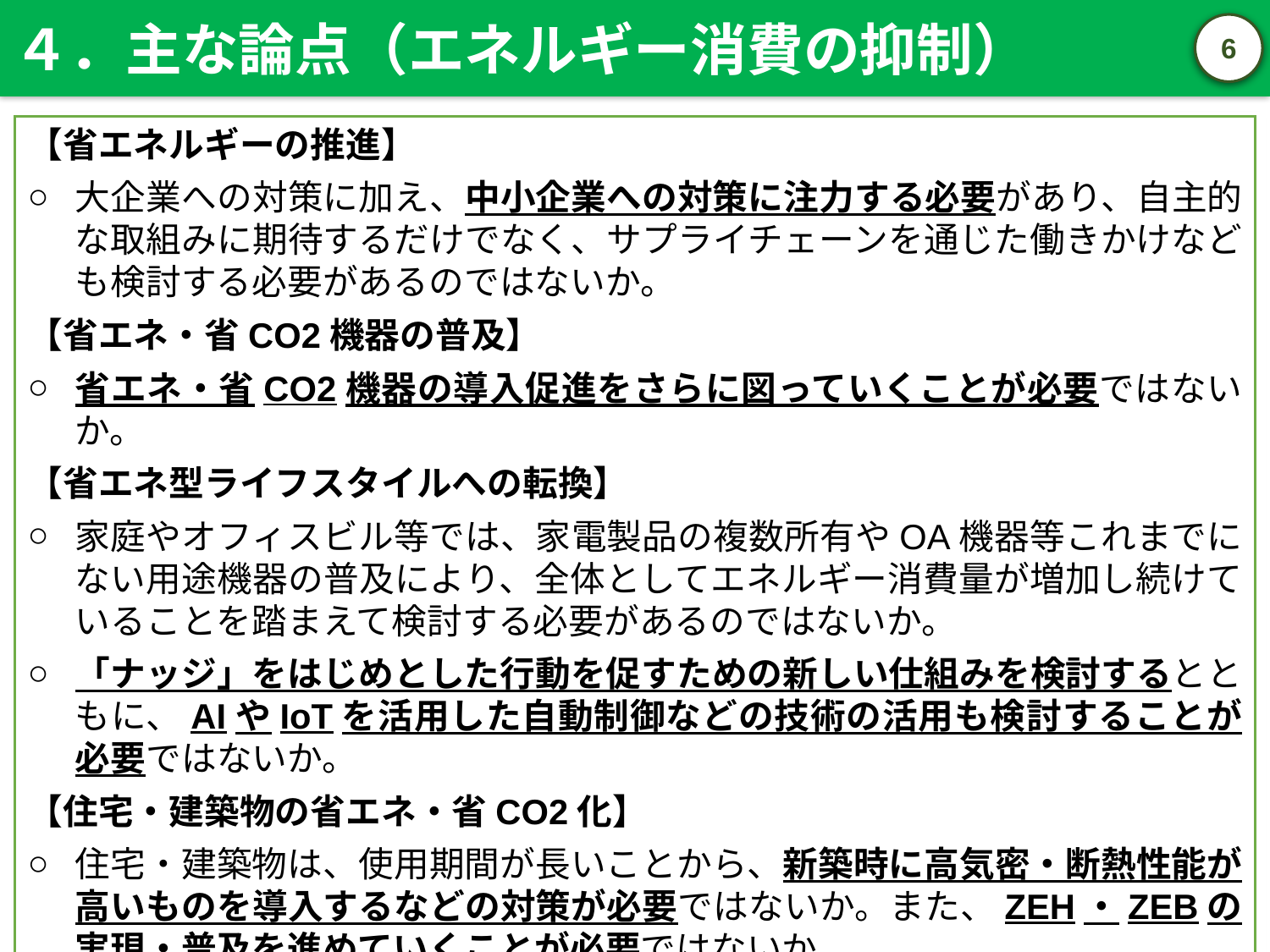

４．主な論点（エネルギー消費の抑制）
6
【省エネルギーの推進】
大企業への対策に加え、中小企業への対策に注力する必要があり、自主的な取組みに期待するだけでなく、サプライチェーンを通じた働きかけなども検討する必要があるのではないか。
【省エネ・省CO2機器の普及】
省エネ・省CO2機器の導入促進をさらに図っていくことが必要ではないか。
【省エネ型ライフスタイルへの転換】
家庭やオフィスビル等では、家電製品の複数所有やOA機器等これまでにない用途機器の普及により、全体としてエネルギー消費量が増加し続けていることを踏まえて検討する必要があるのではないか。
「ナッジ」をはじめとした行動を促すための新しい仕組みを検討するとともに、AIやIoTを活用した自動制御などの技術の活用も検討することが必要ではないか。
【住宅・建築物の省エネ・省CO2化】
住宅・建築物は、使用期間が長いことから、新築時に高気密・断熱性能が高いものを導入するなどの対策が必要ではないか。また、ZEH・ZEBの実現・普及を進めていくことが必要ではないか。